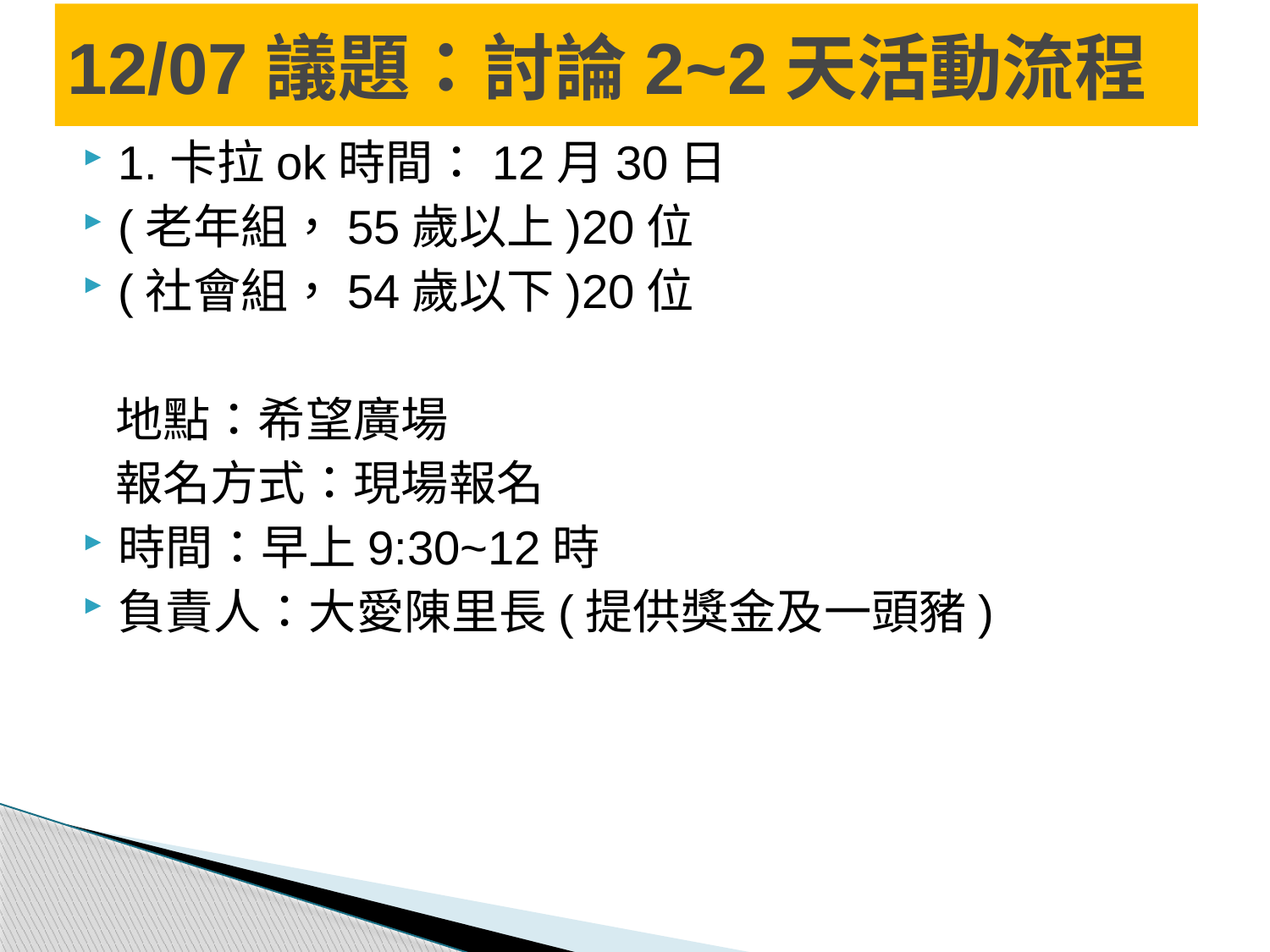

# 12/07議題：討論2~2天活動流程
1.卡拉ok時間：12月30日
(老年組，55歲以上)20位
(社會組，54歲以下)20位

  地點：希望廣場
  報名方式：現場報名
時間：早上9:30~12時
負責人：大愛陳里長(提供獎金及一頭豬)